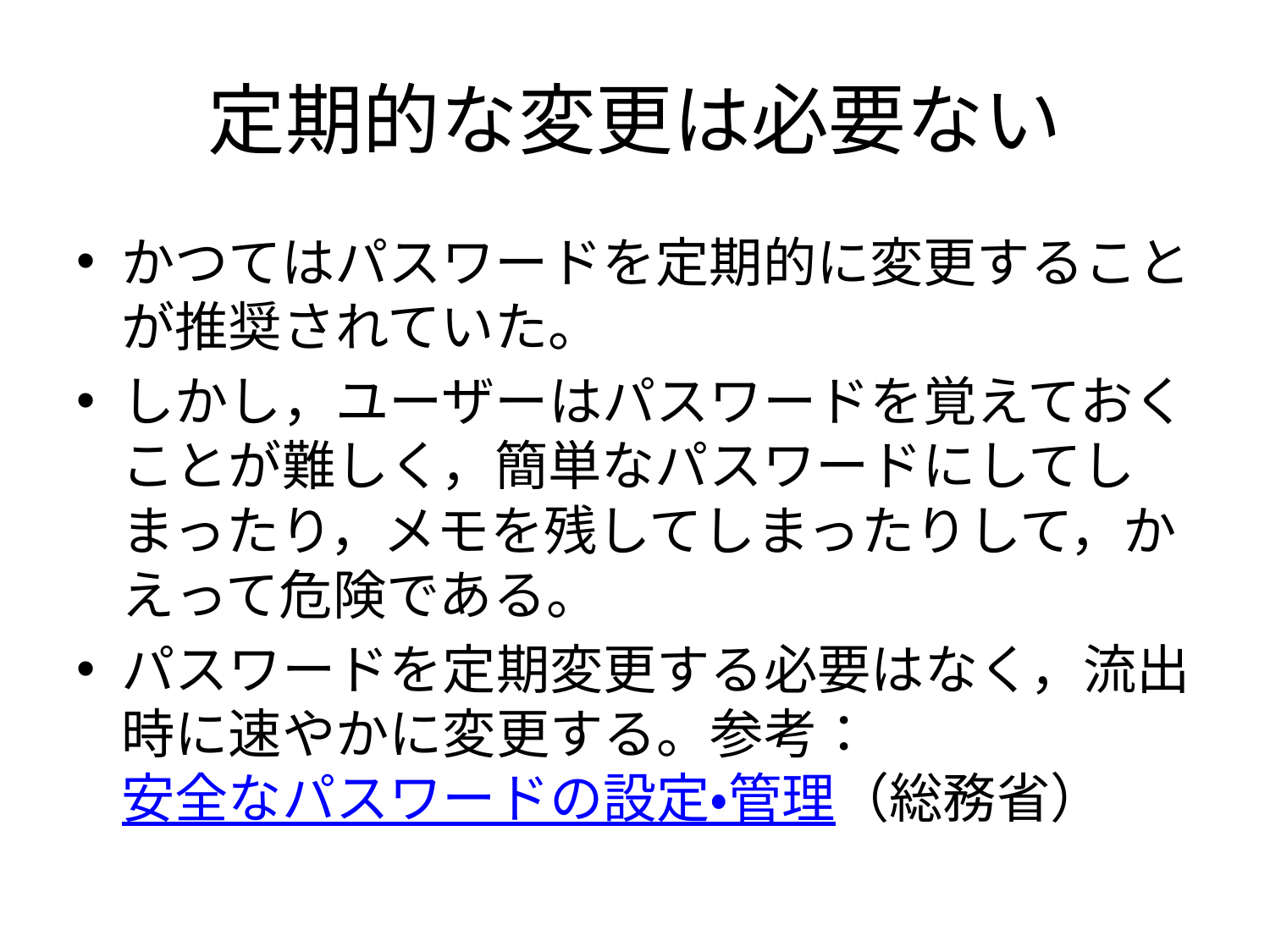

# 定期的な変更は必要ない
かつてはパスワードを定期的に変更することが推奨されていた。
しかし，ユーザーはパスワードを覚えておくことが難しく，簡単なパスワードにしてしまったり，メモを残してしまったりして，かえって危険である。
パスワードを定期変更する必要はなく，流出時に速やかに変更する。参考：安全なパスワードの設定・管理（総務省）